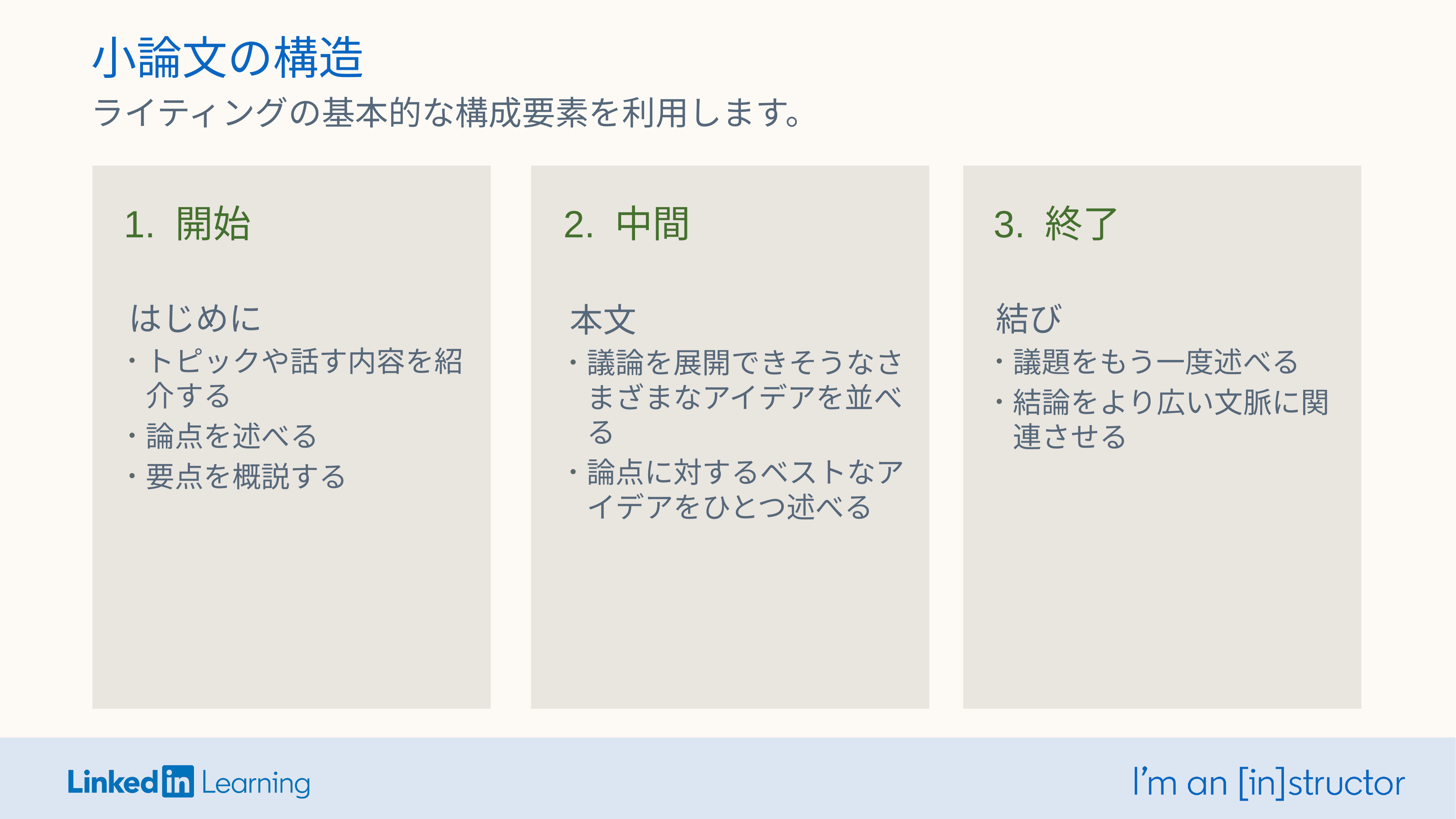

小論文の構造
ライティングの基本的な構成要素を利用します。
1. 開始
2. 中間
3. 終了

はじめに
トピックや話す内容を紹介する
論点を述べる
要点を概説する
結び
議題をもう一度述べる
結論をより広い文脈に関連させる
本文
議論を展開できそうなさまざまなアイデアを並べる
論点に対するベストなアイデアをひとつ述べる